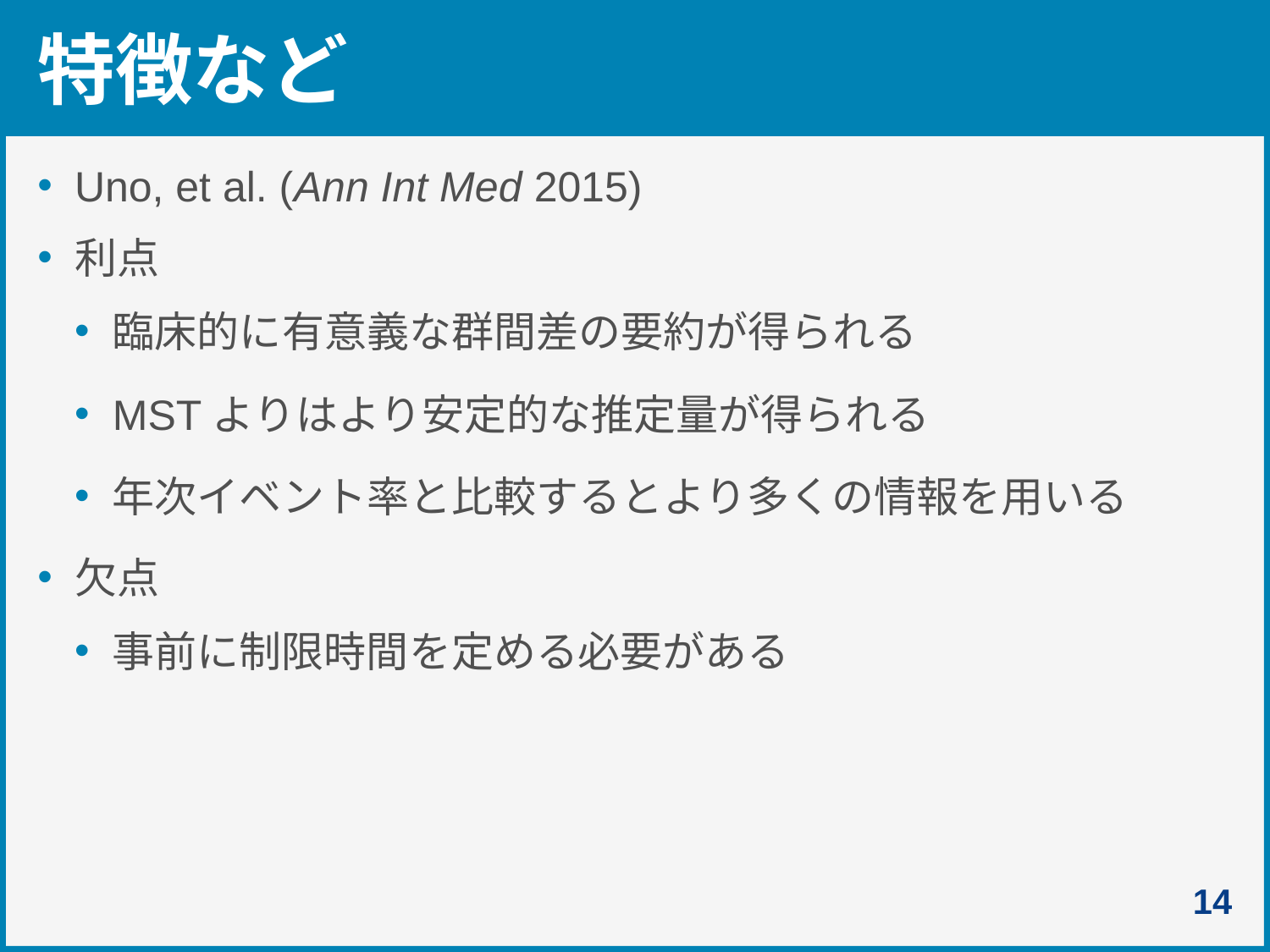

# 特徴など
Uno, et al. (Ann Int Med 2015)
利点
臨床的に有意義な群間差の要約が得られる
MSTよりはより安定的な推定量が得られる
年次イベント率と比較するとより多くの情報を用いる
欠点
事前に制限時間を定める必要がある
14